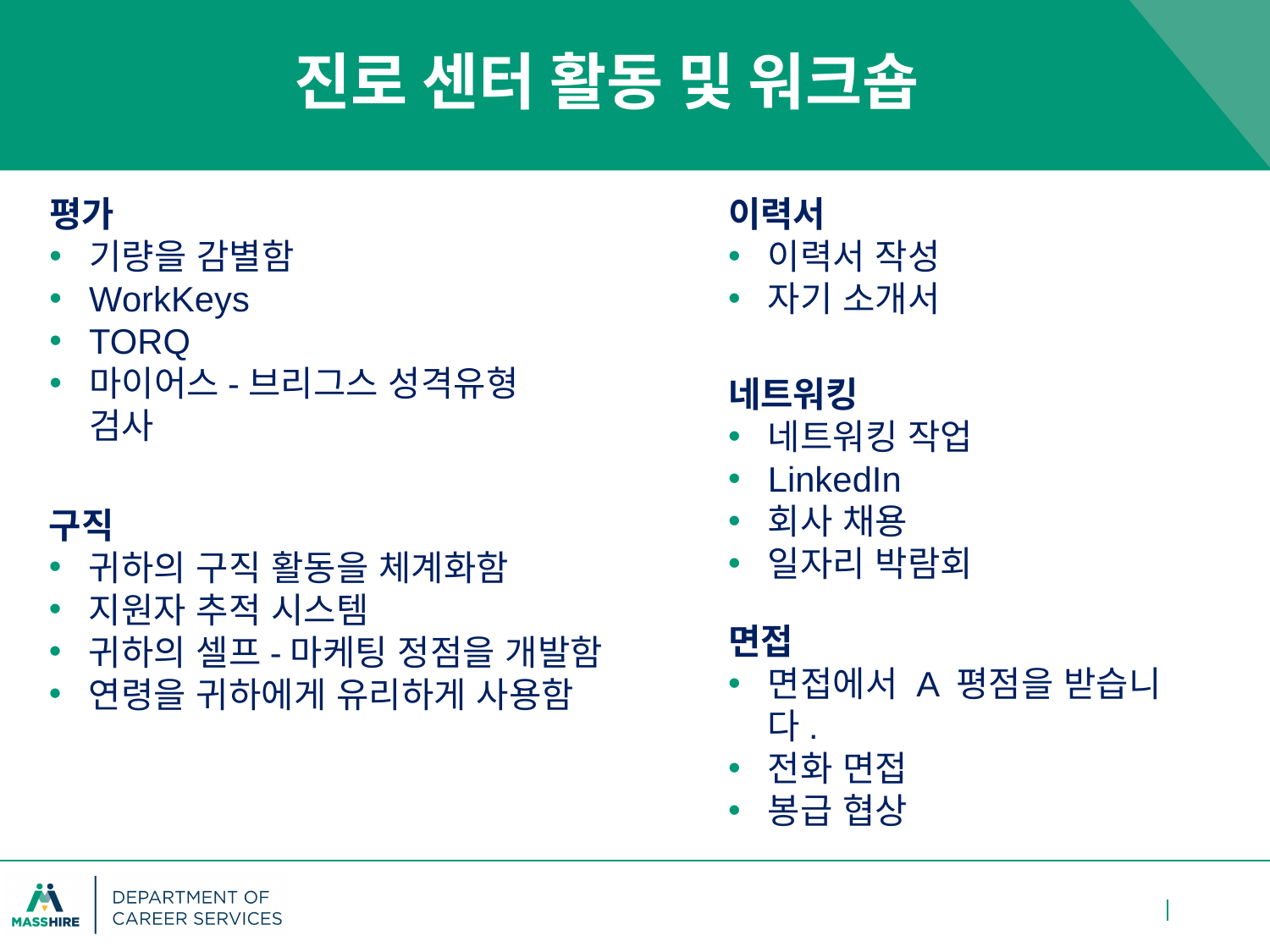

# 진로 센터 활동 및 워크숍
이력서
이력서 작성
자기 소개서
평가
기량을 감별함
WorkKeys
TORQ
마이어스-브리그스 성격유형 검사

네트워킹
네트워킹 작업
LinkedIn
회사 채용
일자리 박람회
구직
귀하의 구직 활동을 체계화함
지원자 추적 시스템
귀하의 셀프-마케팅 정점을 개발함
연령을 귀하에게 유리하게 사용함

면접
면접에서 A 평점을 받습니다.
전화 면접
봉급 협상